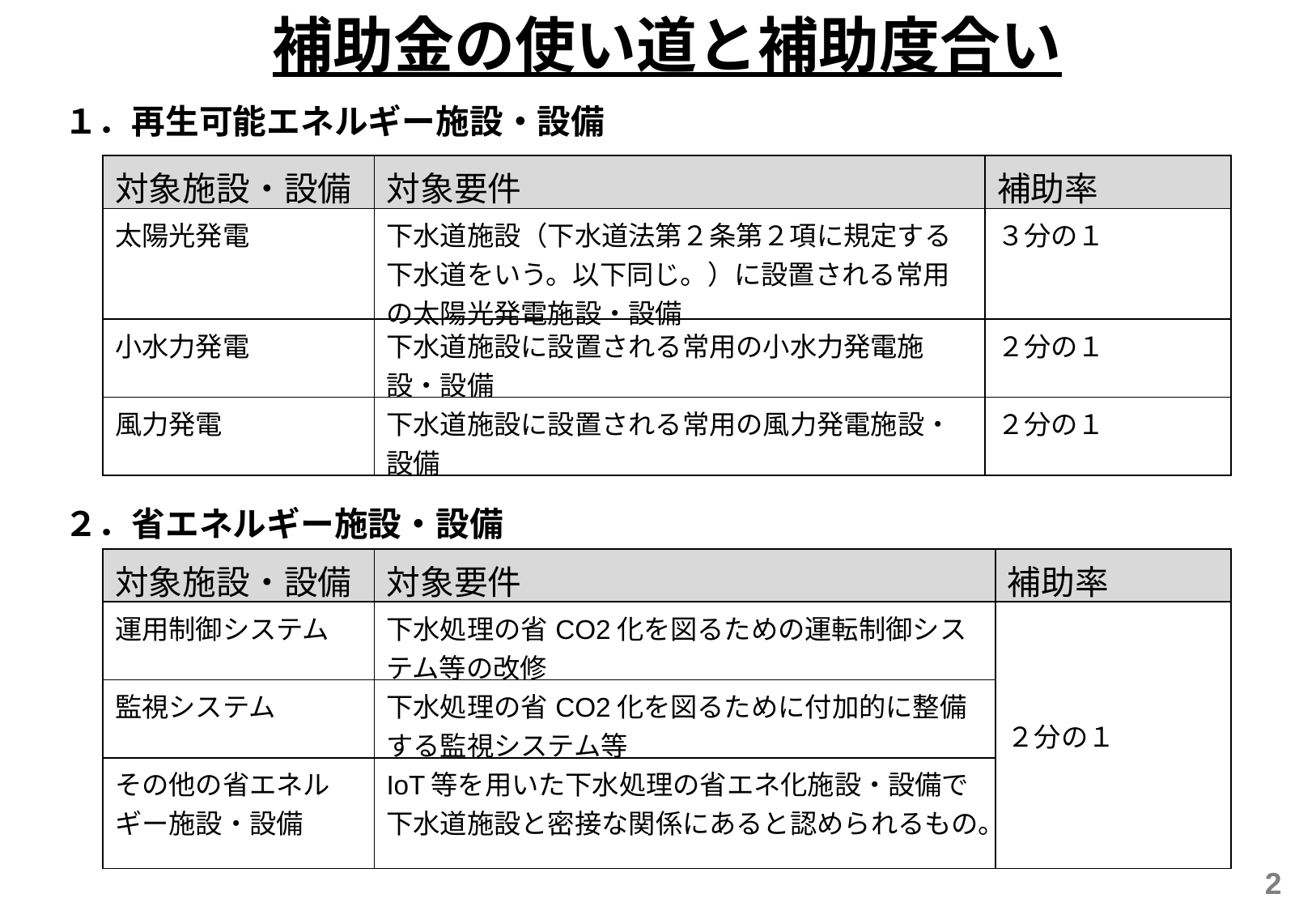

補助金の使い道と補助度合い
１．再生可能エネルギー施設・設備
| 対象施設・設備 | 対象要件 | 補助率 |
| --- | --- | --- |
| 太陽光発電 | 下水道施設（下水道法第２条第２項に規定する下水道をいう。以下同じ。）に設置される常用の太陽光発電施設・設備 | ３分の１ |
| 小水力発電 | 下水道施設に設置される常用の小水力発電施設・設備 | ２分の１ |
| 風力発電 | 下水道施設に設置される常用の風力発電施設・設備 | ２分の１ |
２．省エネルギー施設・設備
| 対象施設・設備 | 対象要件 | 補助率 |
| --- | --- | --- |
| 運用制御システム | 下水処理の省CO2化を図るための運転制御システム等の改修 | ２分の１ |
| 監視システム | 下水処理の省CO2化を図るために付加的に整備する監視システム等 |  |
| その他の省エネルギー施設・設備 | IoT等を用いた下水処理の省エネ化施設・設備で下水道施設と密接な関係にあると認められるもの。 |  |
2